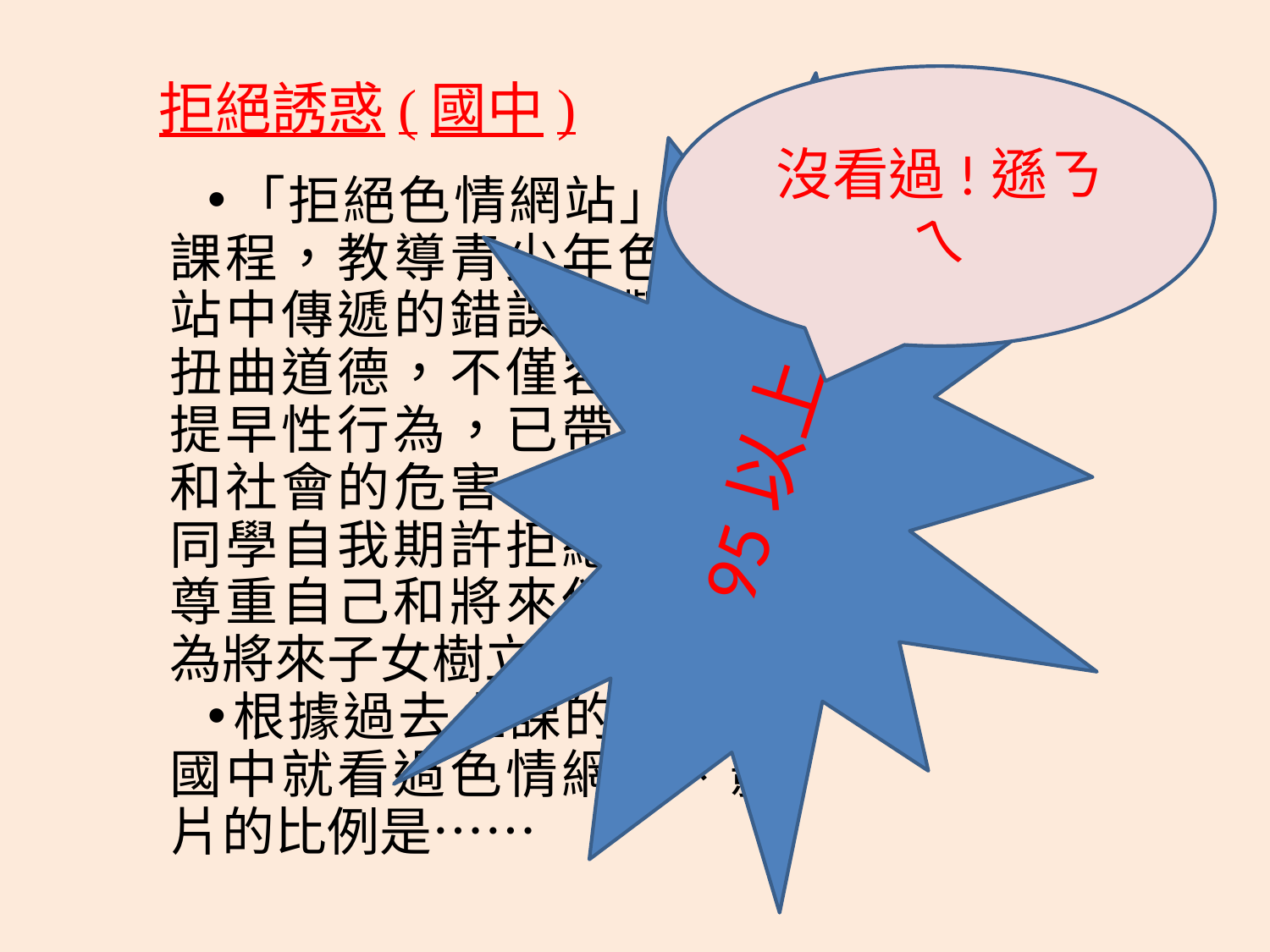

拒絕誘惑(國中)
沒看過!遜ㄋㄟ
95以上
「拒絕色情網站」二堂課程，教導青少年色情網站中傳遞的錯誤性觀念、扭曲道德，不僅容易導致提早性行為，已帶來自身和社會的危害。進而鼓勵同學自我期許拒絕誘惑，尊重自己和將來伴侶，也為將來子女樹立榜樣。
根據過去上課的統計，國中就看過色情網站、影片的比例是……